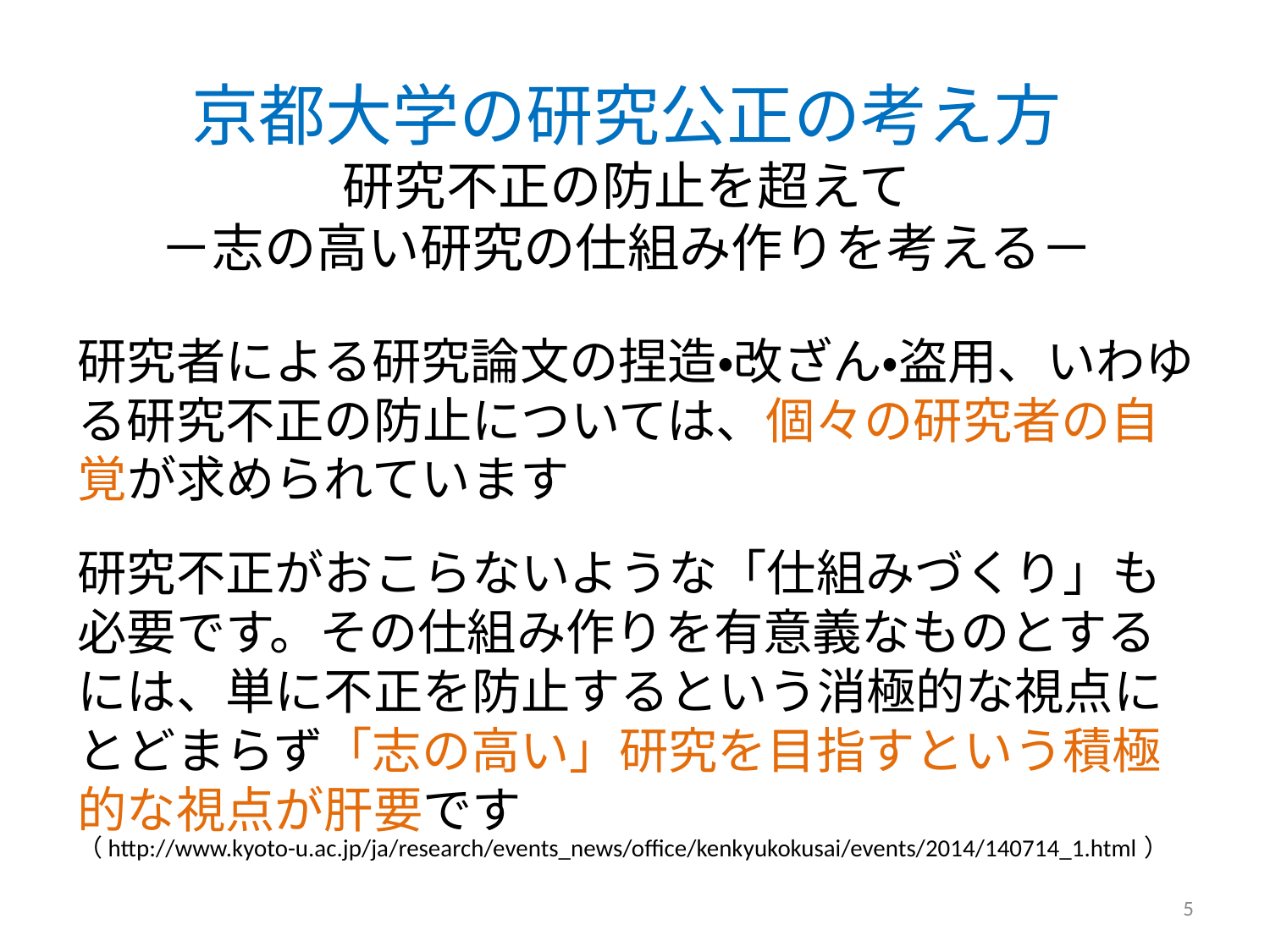

# 京都大学の研究公正の考え方 研究不正の防止を超えて －志の高い研究の仕組み作りを考える－
研究者による研究論文の捏造・改ざん・盗用、いわゆる研究不正の防止については、個々の研究者の自覚が求められています

研究不正がおこらないような「仕組みづくり」も必要です。その仕組み作りを有意義なものとするには、単に不正を防止するという消極的な視点にとどまらず「志の高い」研究を目指すという積極的な視点が肝要です

（http://www.kyoto-u.ac.jp/ja/research/events_news/office/kenkyukokusai/events/2014/140714_1.html）

5